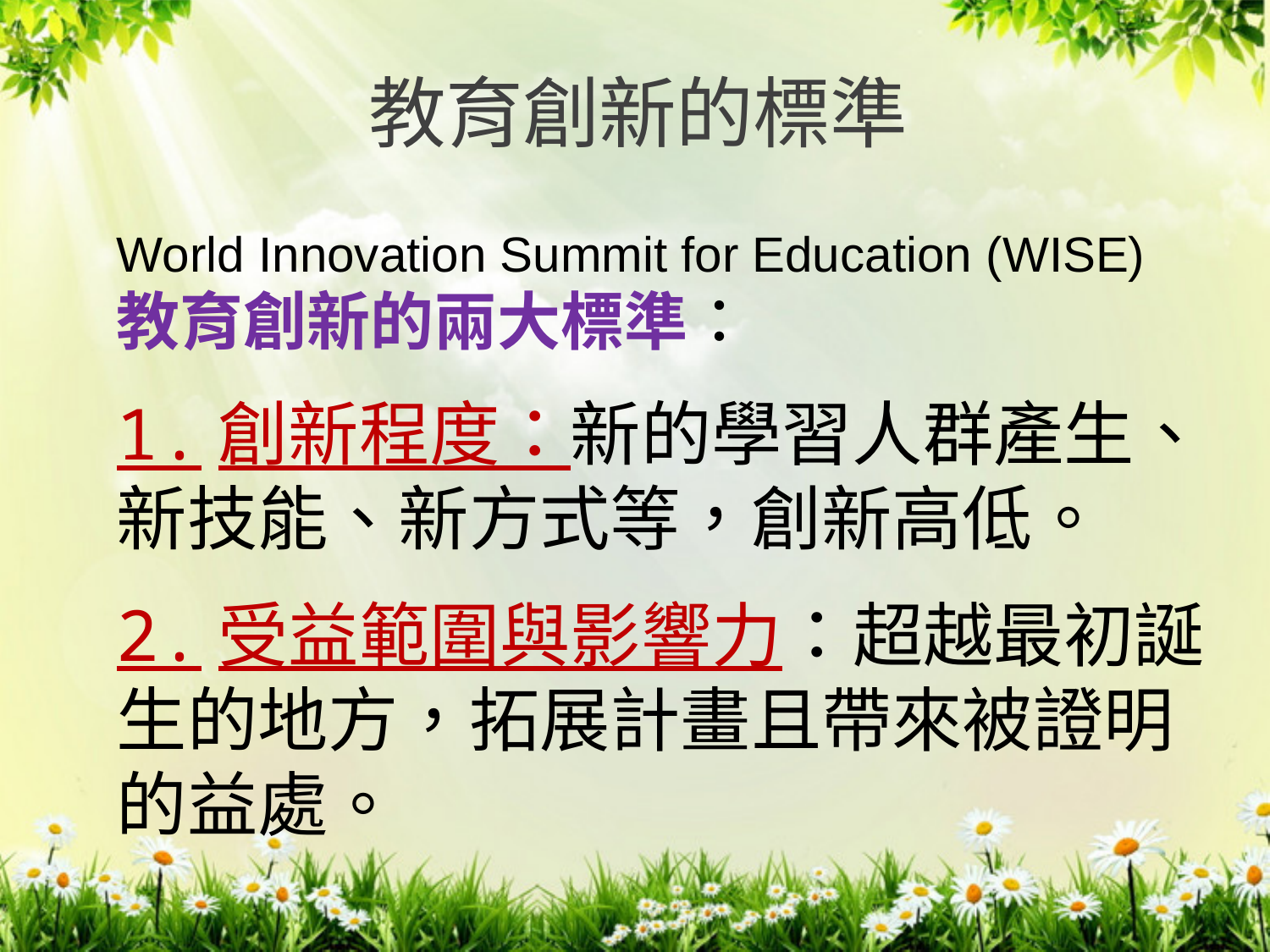

# 教育創新的標準
World Innovation Summit for Education (WISE) 教育創新的兩大標準：
1.創新程度：新的學習人群產生、新技能、新方式等，創新高低。
2.受益範圍與影響力：超越最初誕生的地方，拓展計畫且帶來被證明的益處。